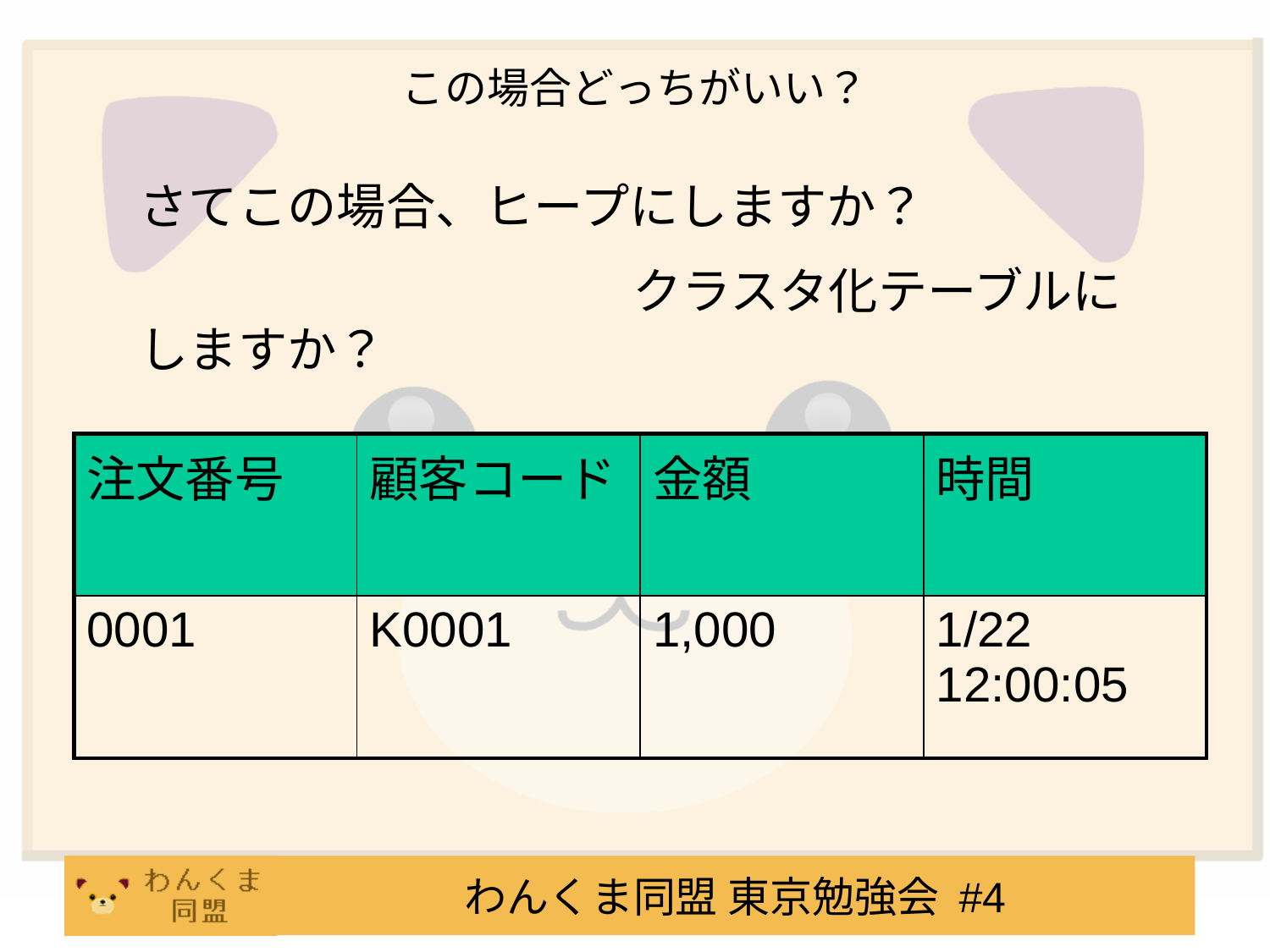

この場合どっちがいい？
さてこの場合、ヒープにしますか？
　　　　　　　　　　クラスタ化テーブルにしますか？
| 注文番号 | 顧客コード | 金額 | 時間 |
| --- | --- | --- | --- |
| 0001 | K0001 | 1,000 | 1/22 12:00:05 |